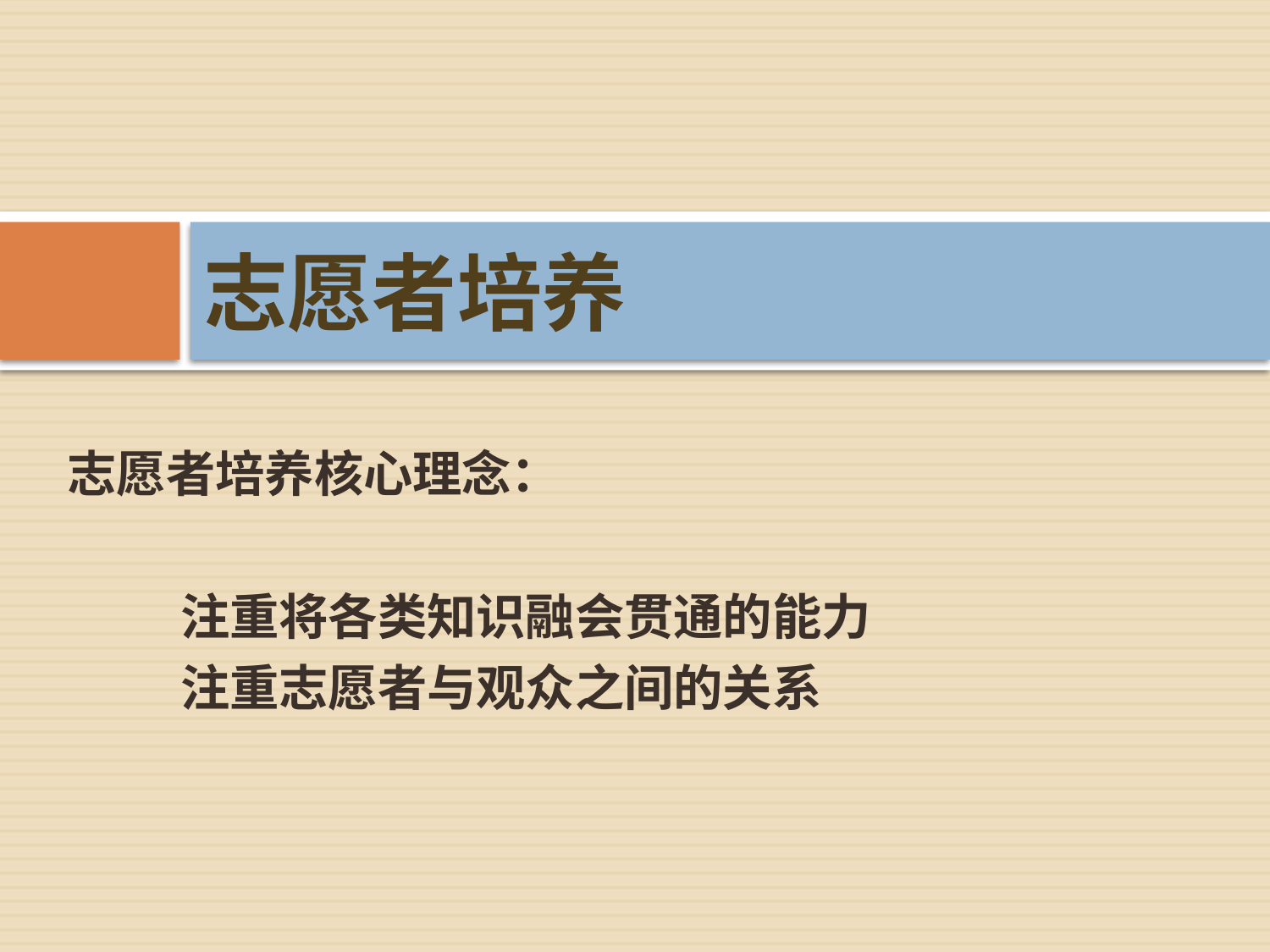

# 志愿者培养
志愿者培养核心理念：

         注重将各类知识融会贯通的能力
         注重志愿者与观众之间的关系